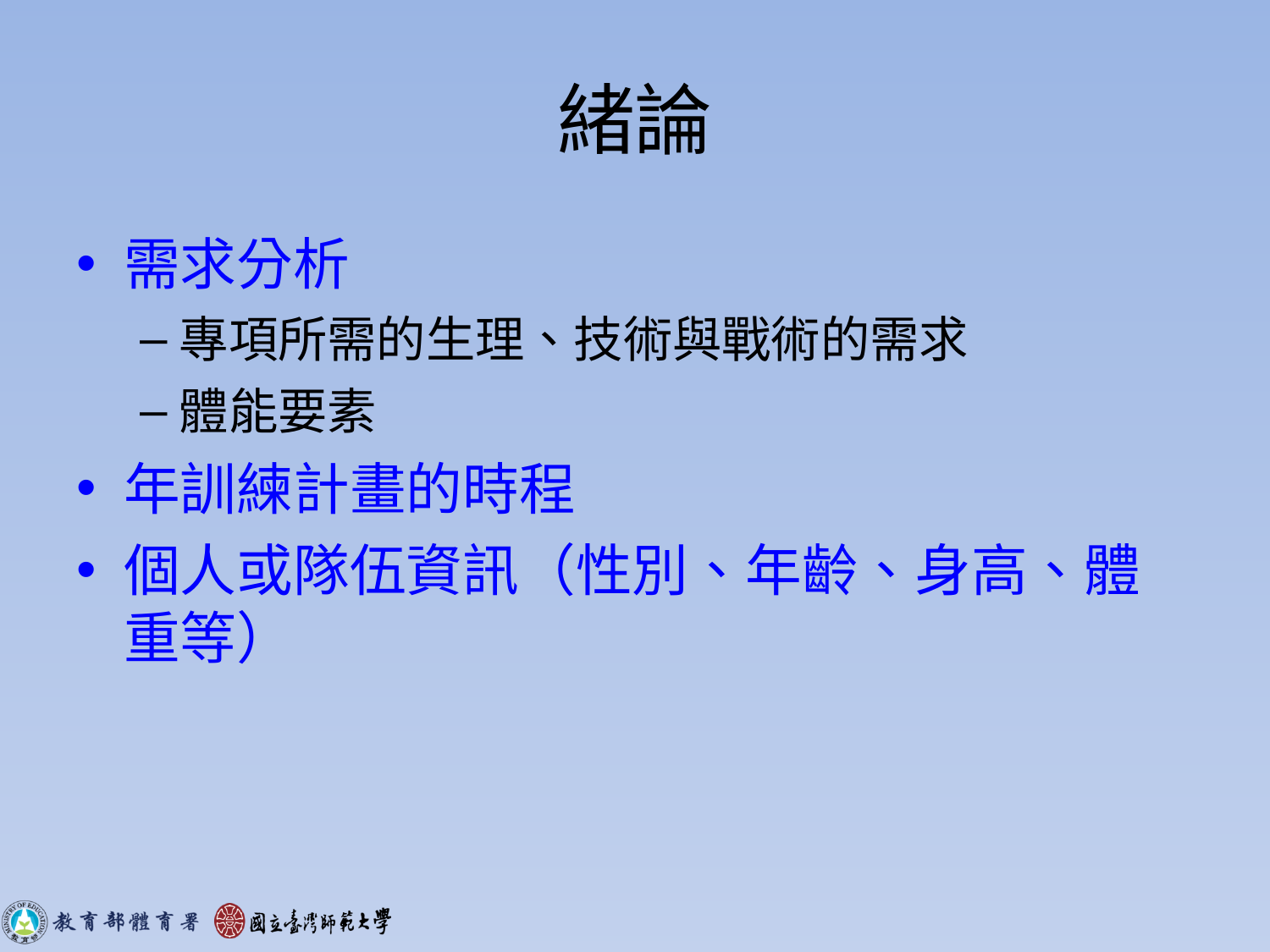

# 緒論
需求分析
專項所需的生理、技術與戰術的需求
體能要素
年訓練計畫的時程
個人或隊伍資訊（性別、年齡、身高、體重等）